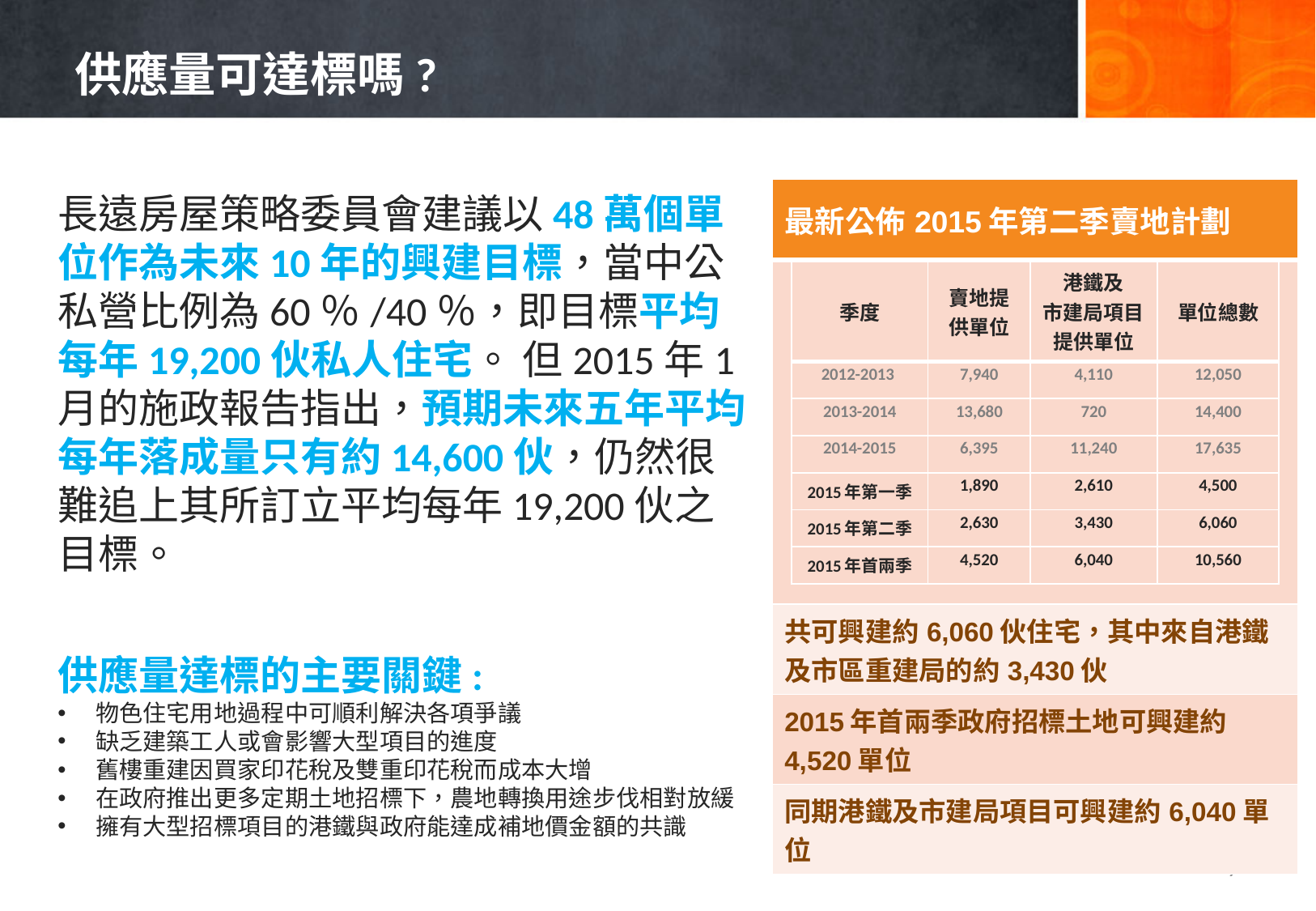

供應量可達標嗎?
| 最新公佈2015年第二季賣地計劃 |
| --- |
|  |
| 共可興建約6,060伙住宅，其中來自港鐵及市區重建局的約3,430伙 |
| 2015年首兩季政府招標土地可興建約4,520單位 |
| 同期港鐵及市建局項目可興建約6,040單位 |
長遠房屋策略委員會建議以48萬個單位作為未來10年的興建目標，當中公私營比例為60％/40％，即目標平均每年19,200伙私人住宅。 但2015年1月的施政報告指出，預期未來五年平均每年落成量只有約14,600伙，仍然很難追上其所訂立平均每年19,200伙之目標。

供應量達標的主要關鍵:
物色住宅用地過程中可順利解決各項爭議
缺乏建築工人或會影響大型項目的進度
舊樓重建因買家印花稅及雙重印花稅而成本大增
在政府推出更多定期土地招標下，農地轉換用途步伐相對放緩
擁有大型招標項目的港鐵與政府能達成補地價金額的共識

| 季度 | 賣地提供單位 | 港鐵及 市建局項目提供單位 | 單位總數 |
| --- | --- | --- | --- |
| 2012-2013 | 7,940 | 4,110 | 12,050 |
| 2013-2014 | 13,680 | 720 | 14,400 |
| 2014-2015 | 6,395 | 11,240 | 17,635 |
| 2015年第一季 | 1,890 | 2,610 | 4,500 |
| 2015年第二季 | 2,630 | 3,430 | 6,060 |
| 2015年首兩季 | 4,520 | 6,040 | 10,560 |
9